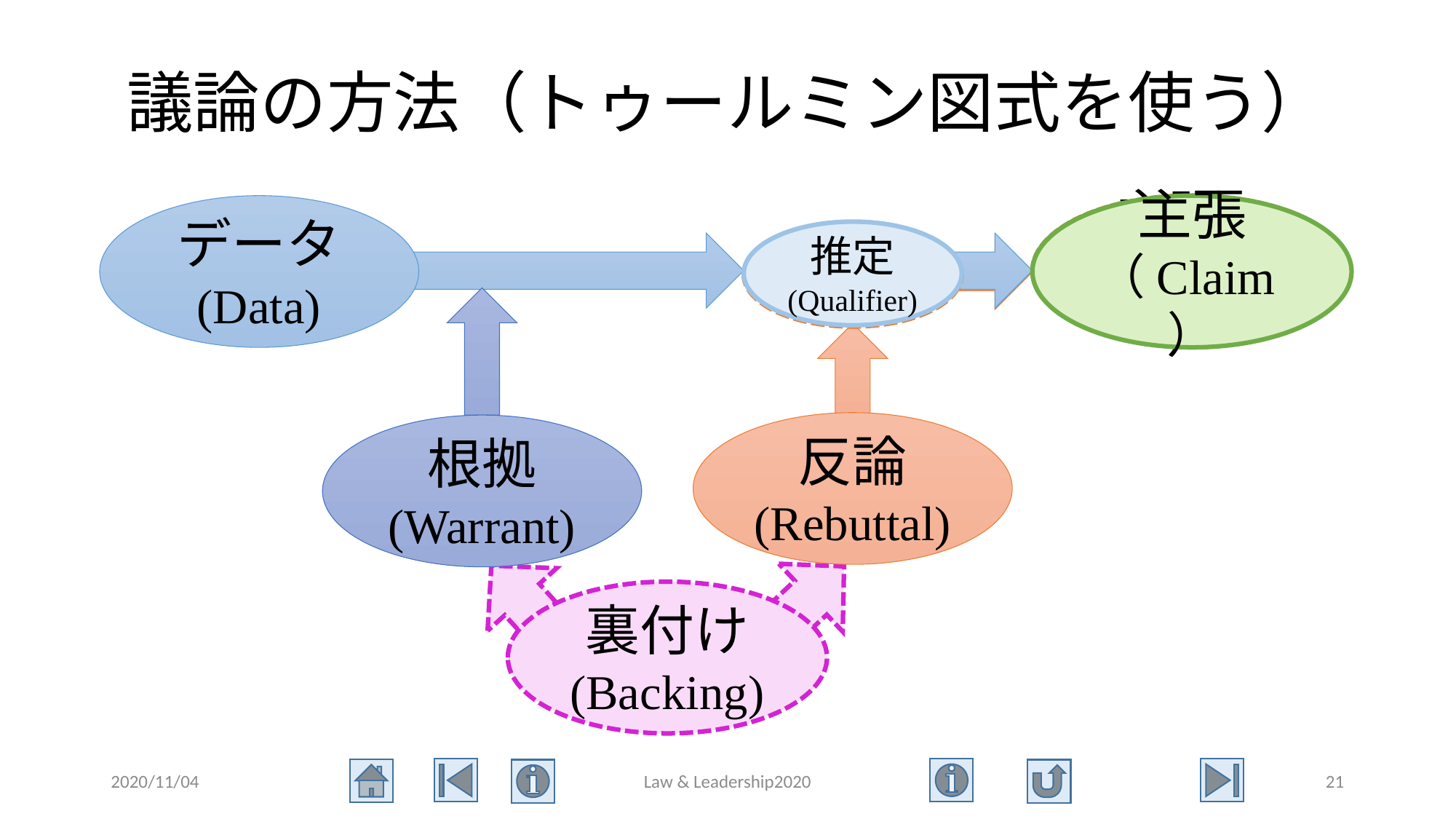

# 議論の方法（トゥールミン図式を使う）
主張×
（Claim）
データ
(Data)
主張
（Claim）
推定
(Qualifier)
推定×
(Qualifier)

反論
(Rebuttal)
根拠
(Warrant)

裏付け
(Backing)
2020/11/04
Law & Leadership2020
21